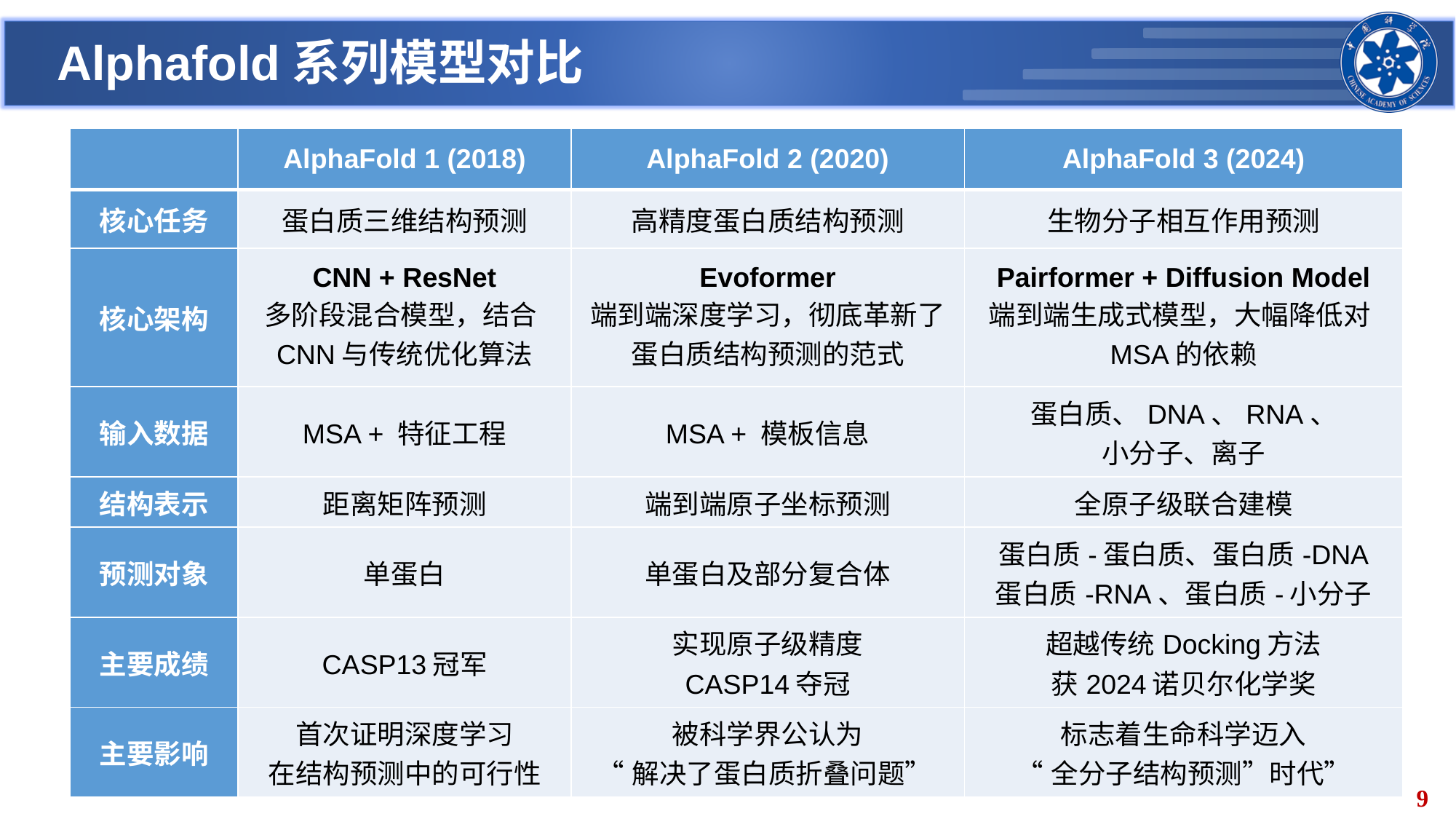

# Alphafold系列模型对比
|  | AlphaFold 1 (2018) | AlphaFold 2 (2020) | AlphaFold 3 (2024) |
| --- | --- | --- | --- |
| 核心任务 | 蛋白质三维结构预测 | 高精度蛋白质结构预测 | 生物分子相互作用预测 |
| 核心架构 | CNN + ResNet 多阶段混合模型，结合CNN与传统优化算法 | Evoformer 端到端深度学习，彻底革新了蛋白质结构预测的范式 | Pairformer + Diffusion Model 端到端生成式模型，大幅降低对MSA的依赖 |
| 输入数据 | MSA + 特征工程 | MSA + 模板信息 | 蛋白质、DNA、RNA、 小分子、离子 |
| 结构表示 | 距离矩阵预测 | 端到端原子坐标预测 | 全原子级联合建模 |
| 预测对象 | 单蛋白 | 单蛋白及部分复合体 | 蛋白质-蛋白质、蛋白质-DNA 蛋白质-RNA、蛋白质-小分子 |
| 主要成绩 | CASP13冠军 | 实现原子级精度 CASP14夺冠 | 超越传统Docking方法 获2024诺贝尔化学奖 |
| 主要影响 | 首次证明深度学习 在结构预测中的可行性 | 被科学界公认为 “解决了蛋白质折叠问题” | 标志着生命科学迈入 “全分子结构预测”时代” |
9